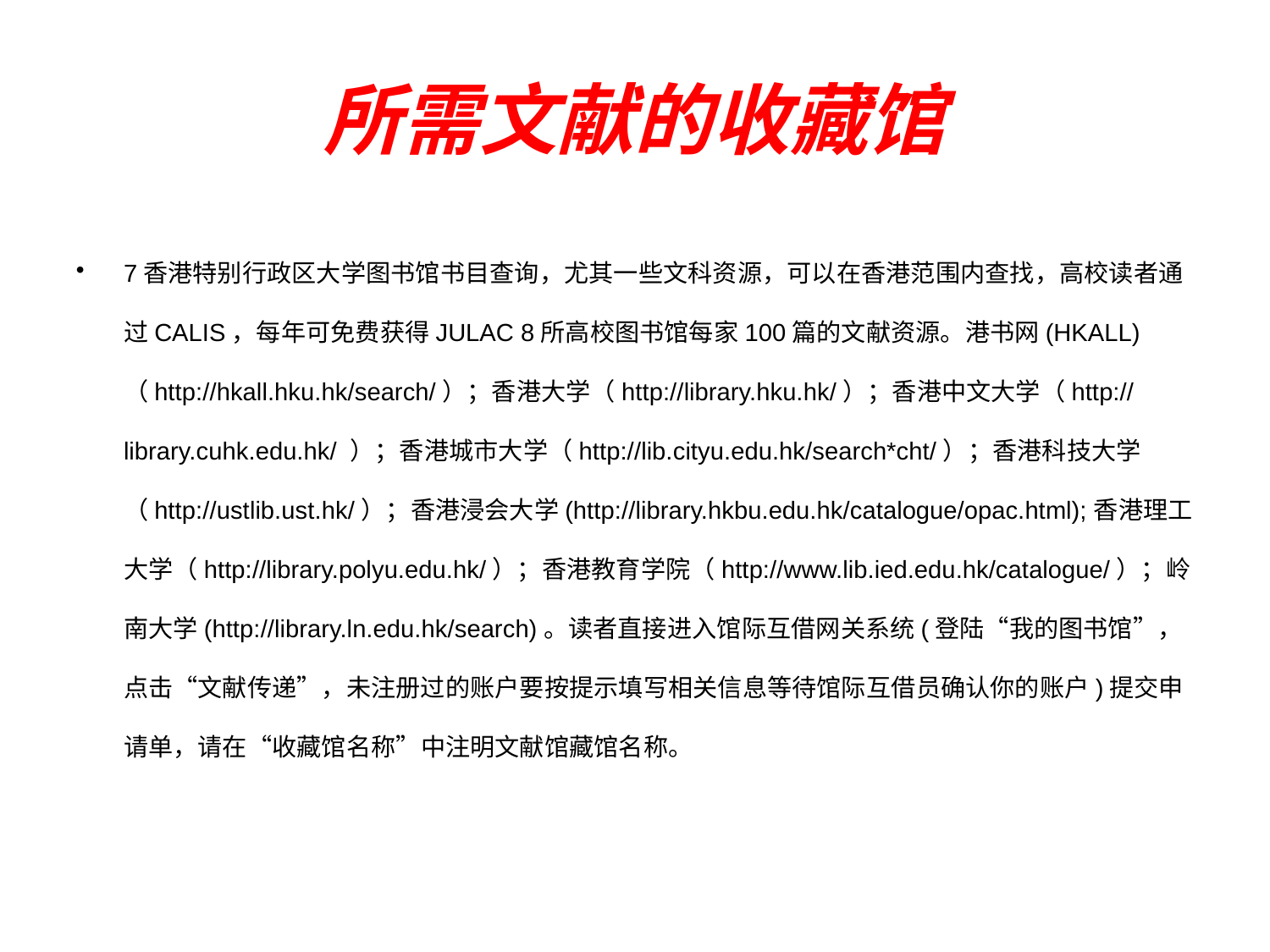

# 所需文献的收藏馆
7香港特别行政区大学图书馆书目查询，尤其一些文科资源，可以在香港范围内查找，高校读者通过CALIS，每年可免费获得JULAC 8所高校图书馆每家100篇的文献资源。港书网(HKALL)（http://hkall.hku.hk/search/）；香港大学（http://library.hku.hk/）；香港中文大学（http://library.cuhk.edu.hk/ ）；香港城市大学（http://lib.cityu.edu.hk/search*cht/）；香港科技大学（http://ustlib.ust.hk/）；香港浸会大学(http://library.hkbu.edu.hk/catalogue/opac.html);香港理工大学（http://library.polyu.edu.hk/）；香港教育学院（http://www.lib.ied.edu.hk/catalogue/）；岭南大学(http://library.ln.edu.hk/search)。读者直接进入馆际互借网关系统(登陆“我的图书馆”，点击“文献传递”，未注册过的账户要按提示填写相关信息等待馆际互借员确认你的账户)提交申请单，请在“收藏馆名称”中注明文献馆藏馆名称。